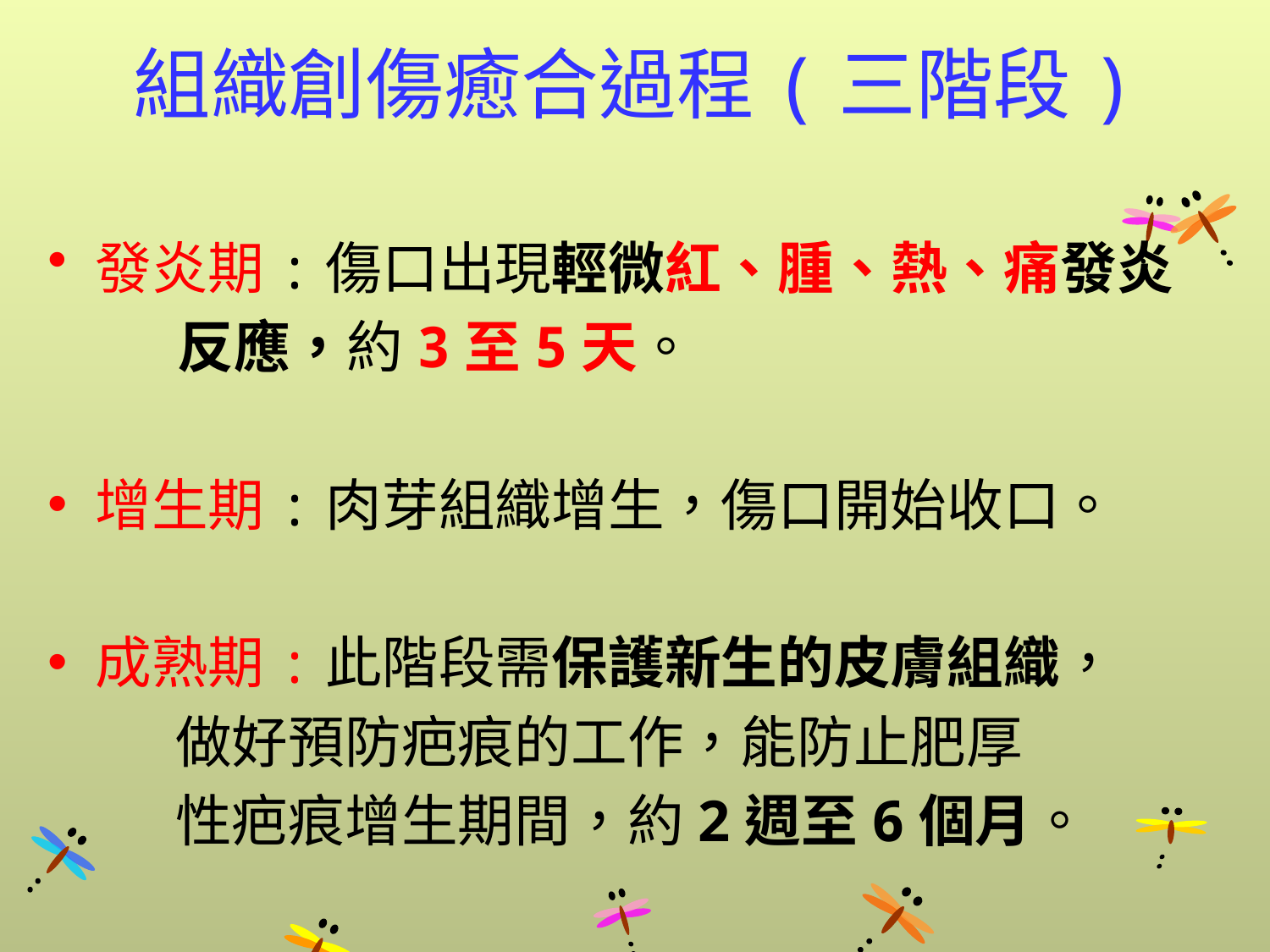

# 組織創傷癒合過程(三階段)
發炎期:傷口出現輕微紅、腫、熱、痛發炎
         反應，約3至5天。

增生期:肉芽組織增生，傷口開始收口。

成熟期:此階段需保護新生的皮膚組織，
         做好預防疤痕的工作，能防止肥厚
         性疤痕增生期間，約2週至6個月。